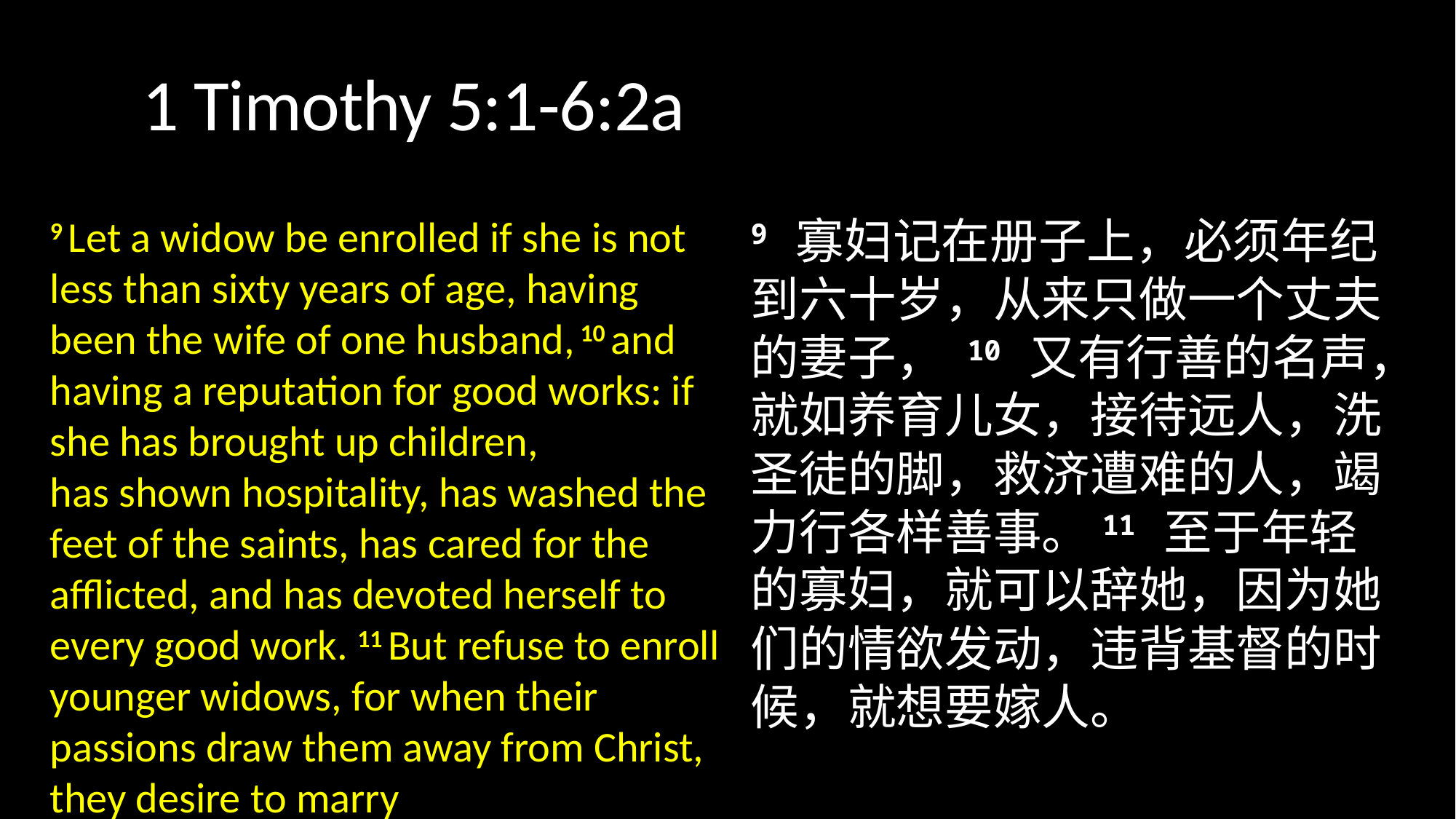

# 1 Timothy 5:1-6:2a
9 Let a widow be enrolled if she is not less than sixty years of age, having been the wife of one husband, 10 and having a reputation for good works: if she has brought up children, has shown hospitality, has washed the feet of the saints, has cared for the afflicted, and has devoted herself to every good work. 11 But refuse to enroll younger widows, for when their passions draw them away from Christ, they desire to marry
9 寡妇记在册子上，必须年纪到六十岁，从来只做一个丈夫的妻子， 10 又有行善的名声，就如养育儿女，接待远人，洗圣徒的脚，救济遭难的人，竭力行各样善事。11 至于年轻的寡妇，就可以辞她，因为她们的情欲发动，违背基督的时候，就想要嫁人。